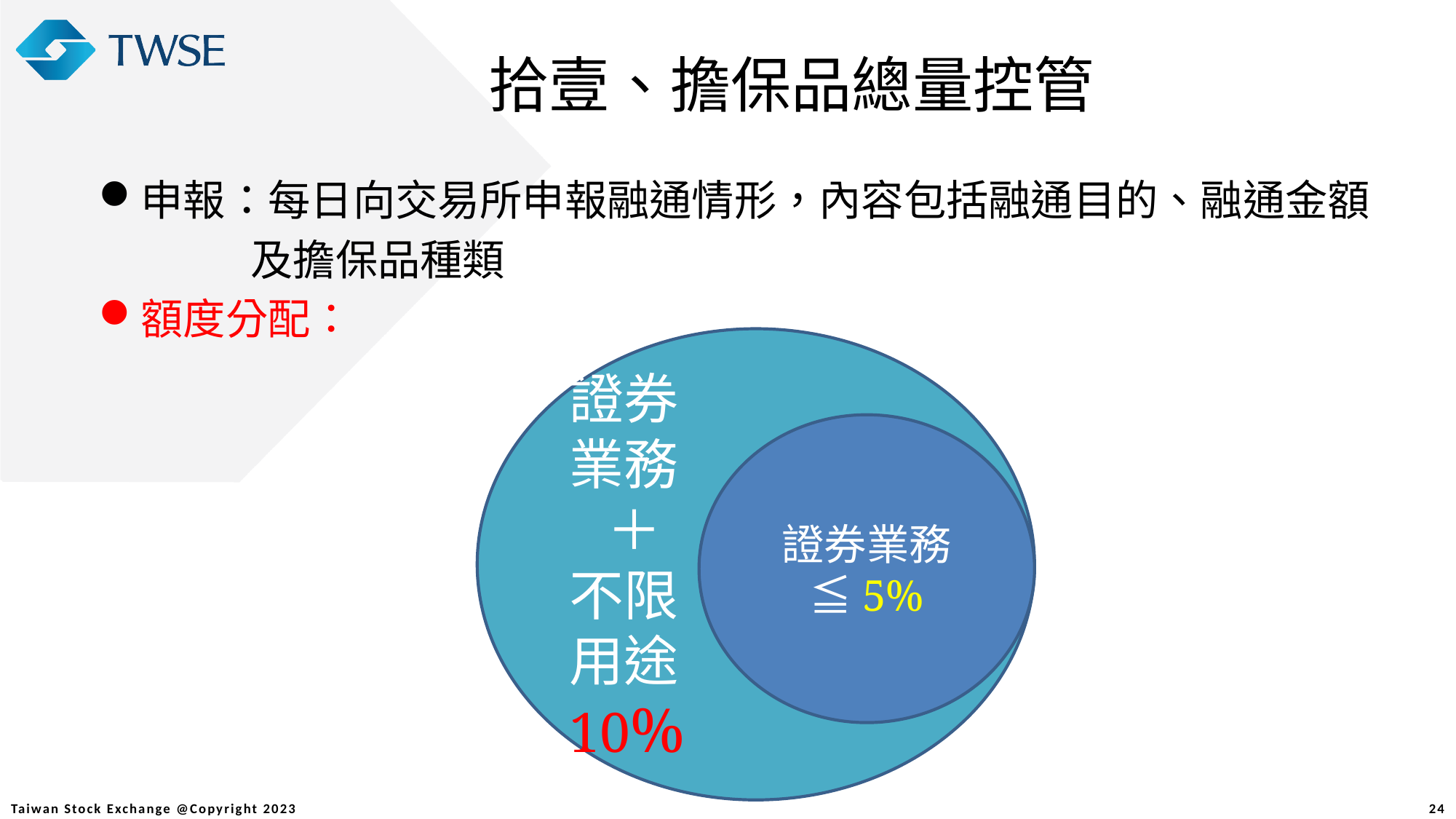

拾壹、擔保品總量控管
申報：每日向交易所申報融通情形，內容包括融通目的、融通金額
               及擔保品種類
額度分配：

證券
業務
  ＋
不限
用途
10%
證券業務 ≦5%
24